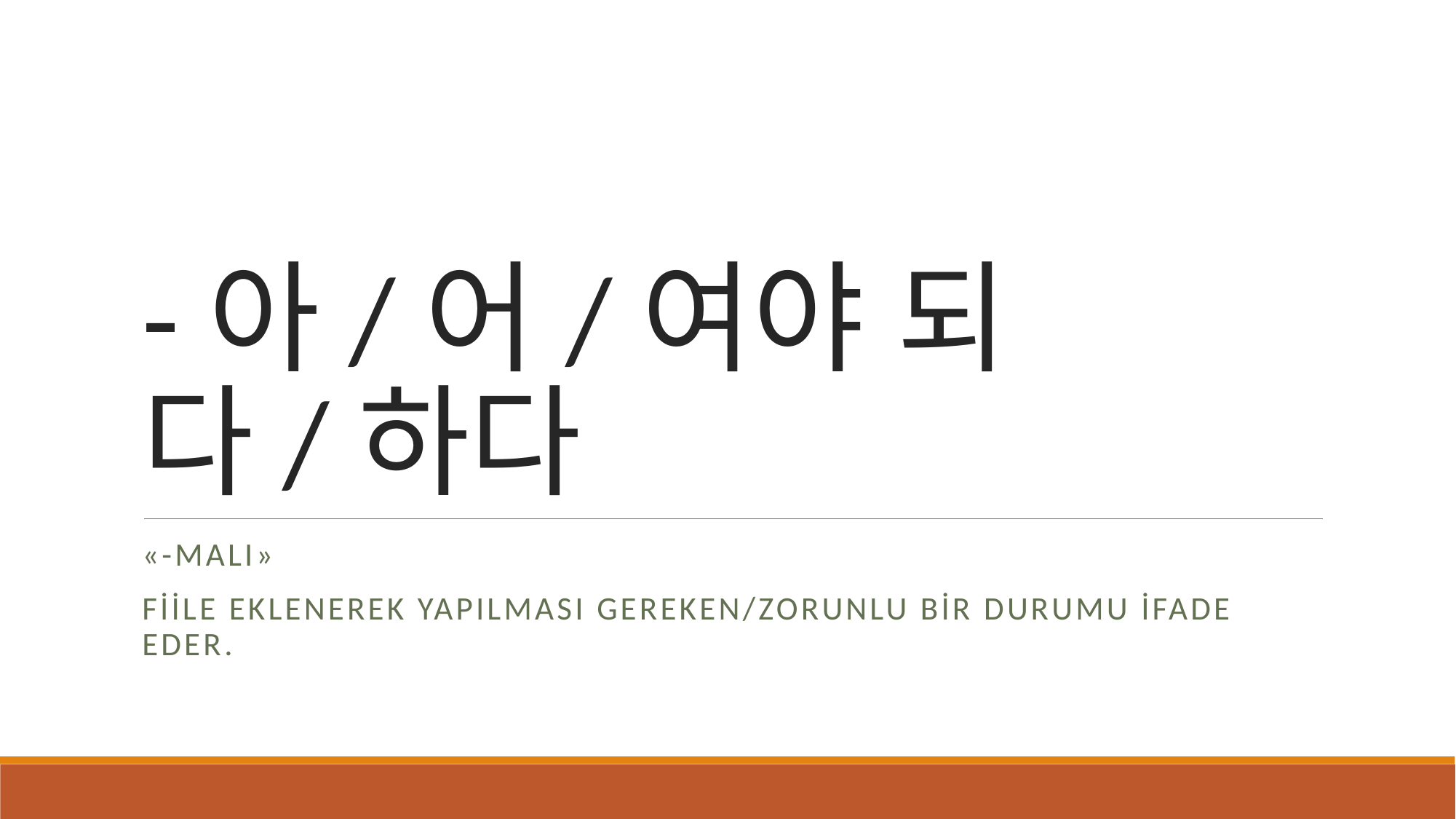

# -아/어/여야 되다/하다
«-malı»
Fiile eklenerek yapılması gereken/zorunlu bir durumu ifade eder.